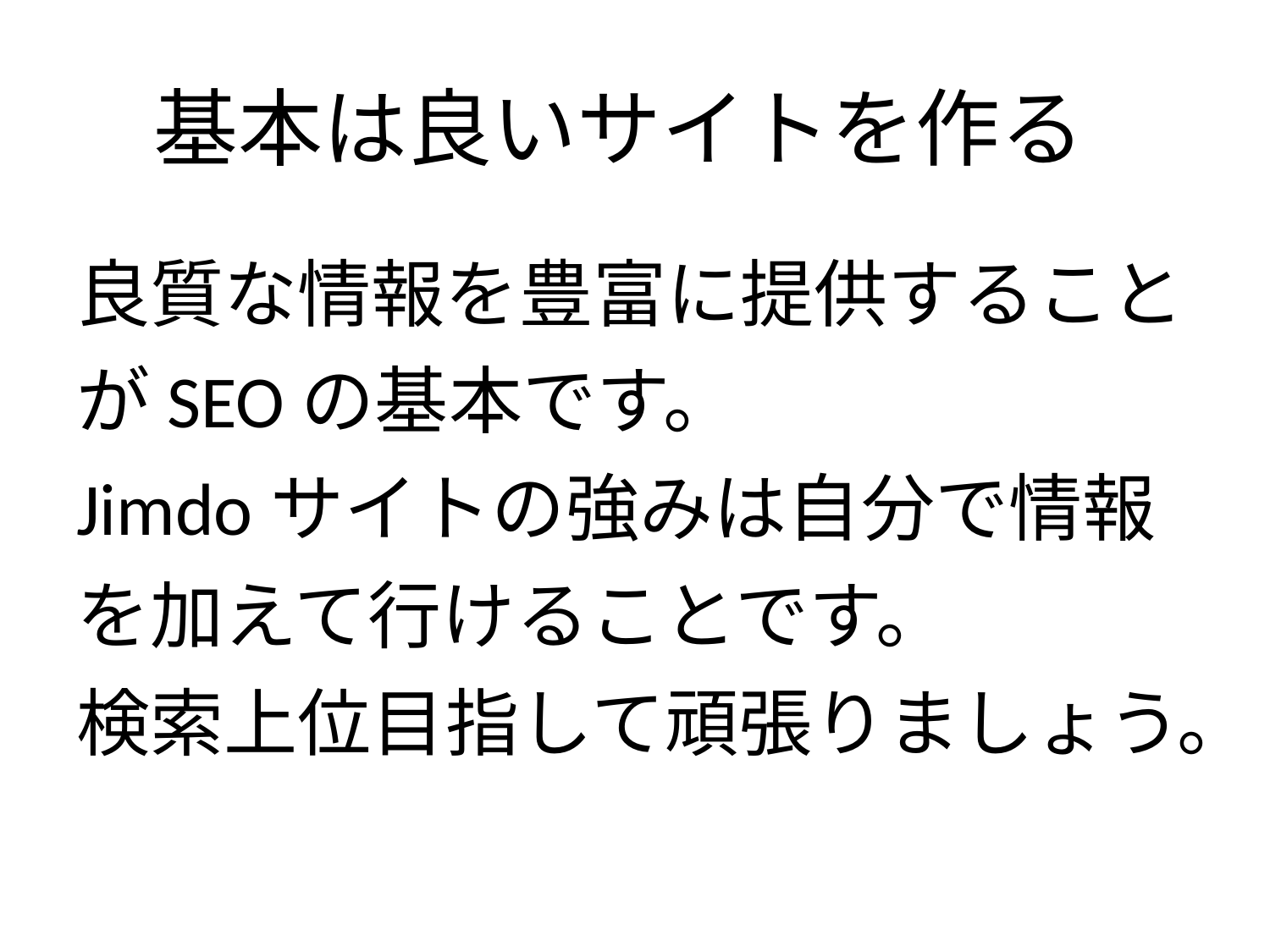

# 基本は良いサイトを作る
良質な情報を豊富に提供することがSEOの基本です。
Jimdoサイトの強みは自分で情報を加えて行けることです。
検索上位目指して頑張りましょう。